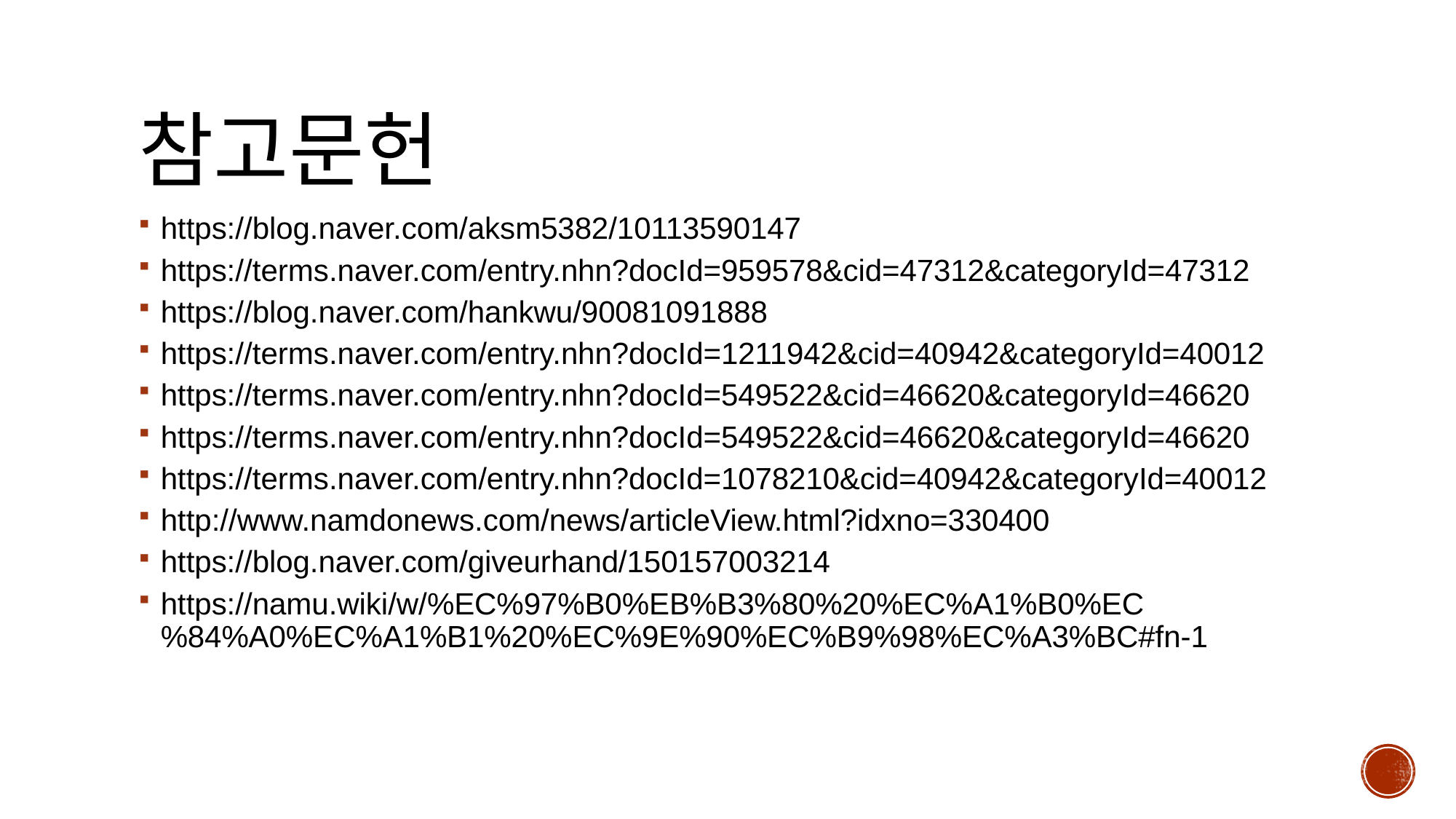

# 참고문헌
https://blog.naver.com/aksm5382/10113590147
https://terms.naver.com/entry.nhn?docId=959578&cid=47312&categoryId=47312
https://blog.naver.com/hankwu/90081091888
https://terms.naver.com/entry.nhn?docId=1211942&cid=40942&categoryId=40012
https://terms.naver.com/entry.nhn?docId=549522&cid=46620&categoryId=46620
https://terms.naver.com/entry.nhn?docId=549522&cid=46620&categoryId=46620
https://terms.naver.com/entry.nhn?docId=1078210&cid=40942&categoryId=40012
http://www.namdonews.com/news/articleView.html?idxno=330400
https://blog.naver.com/giveurhand/150157003214
https://namu.wiki/w/%EC%97%B0%EB%B3%80%20%EC%A1%B0%EC%84%A0%EC%A1%B1%20%EC%9E%90%EC%B9%98%EC%A3%BC#fn-1